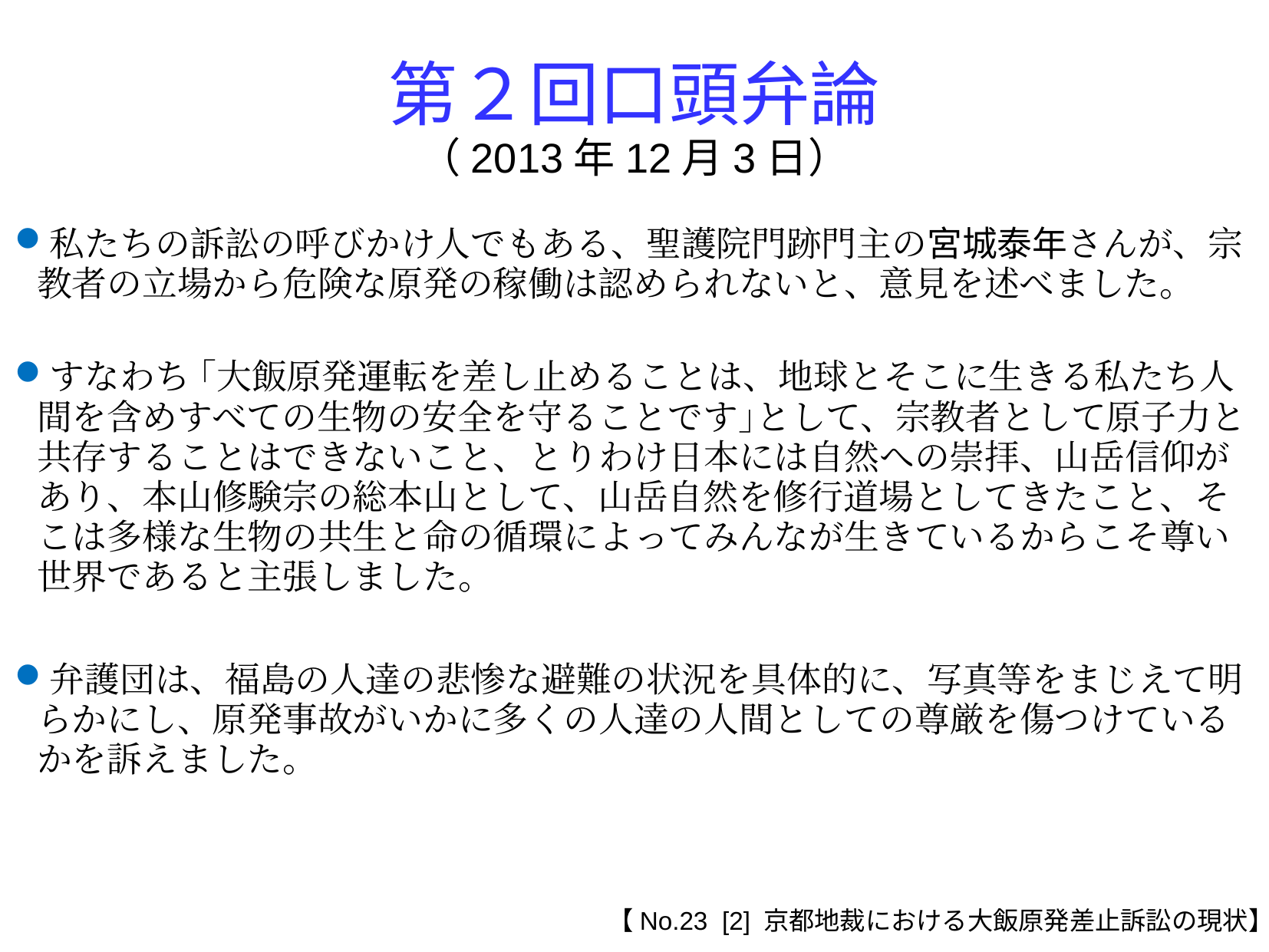

第２回口頭弁論
（2013年12月3日）
私たちの訴訟の呼びかけ人でもある、聖護院門跡門主の宮城泰年さんが、宗教者の立場から危険な原発の稼働は認められないと、意見を述べました。

すなわち ｢大飯原発運転を差し止めることは、地球とそこに生きる私たち人間を含めすべての生物の安全を守ることです｣として、宗教者として原子力と共存することはできないこと、とりわけ日本には自然への崇拝、山岳信仰があり、本山修験宗の総本山として、山岳自然を修行道場としてきたこと、そこは多様な生物の共生と命の循環によってみんなが生きているからこそ尊い世界であると主張しました。
弁護団は、福島の人達の悲惨な避難の状況を具体的に、写真等をまじえて明らかにし、原発事故がいかに多くの人達の人間としての尊厳を傷つけているかを訴えました。
【No.23  [2] 京都地裁における大飯原発差止訴訟の現状】